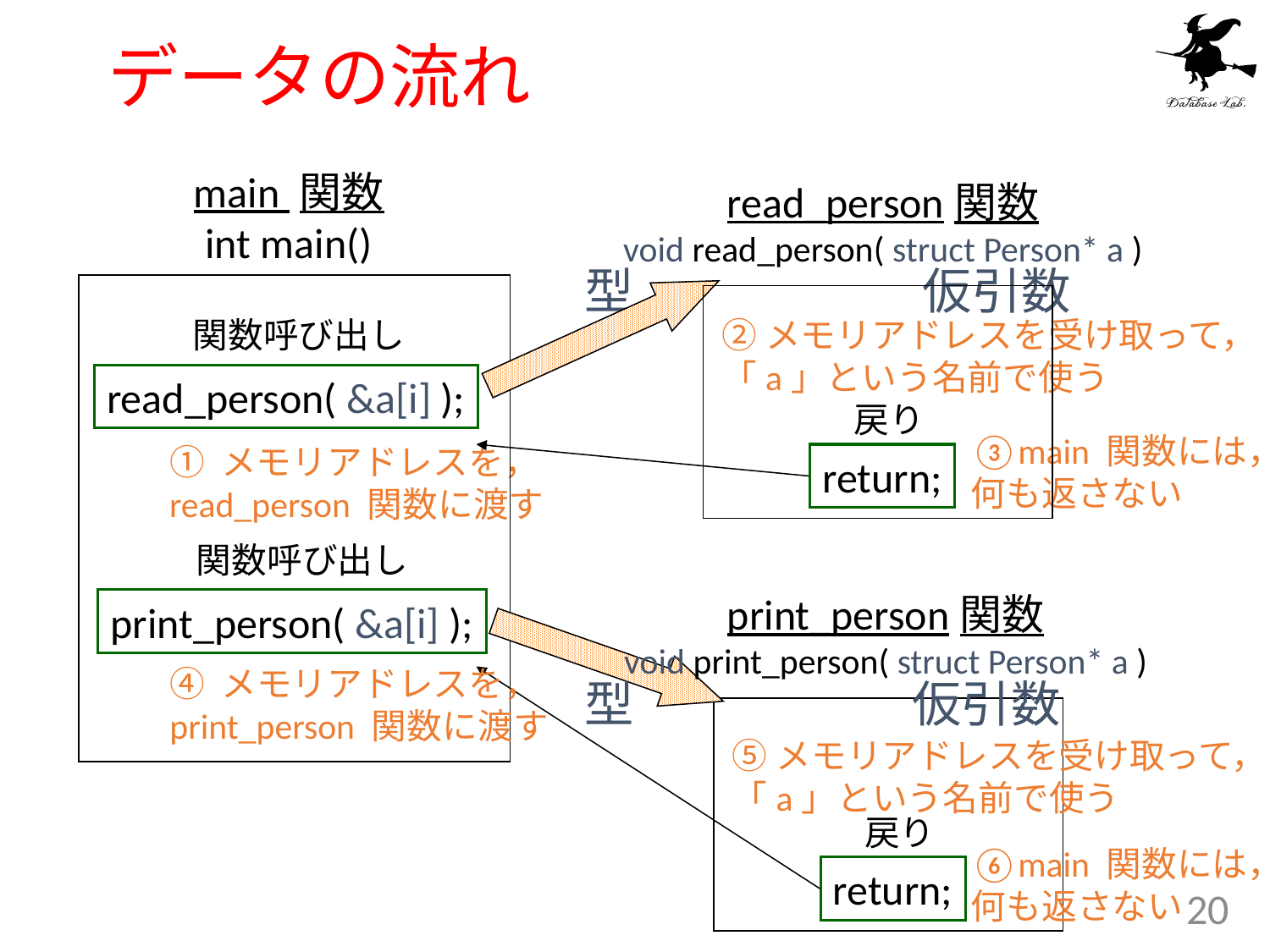

# データの流れ
main 関数
int main()
read_person関数
void read_person( struct Person* a )
型
仮引数

関数呼び出し

②メモリアドレスを受け取って，
「a」という名前で使う
read_person( &a[i] );
戻り
③main 関数には，
何も返さない
① メモリアドレスを，
read_person 関数に渡す

return;
関数呼び出し
print_person関数
void print_person( struct Person* a )
print_person( &a[i] );

④ メモリアドレスを，
print_person 関数に渡す

型
仮引数

⑤メモリアドレスを受け取って，
「a」という名前で使う
戻り
⑥main 関数には，
何も返さない
return;
20